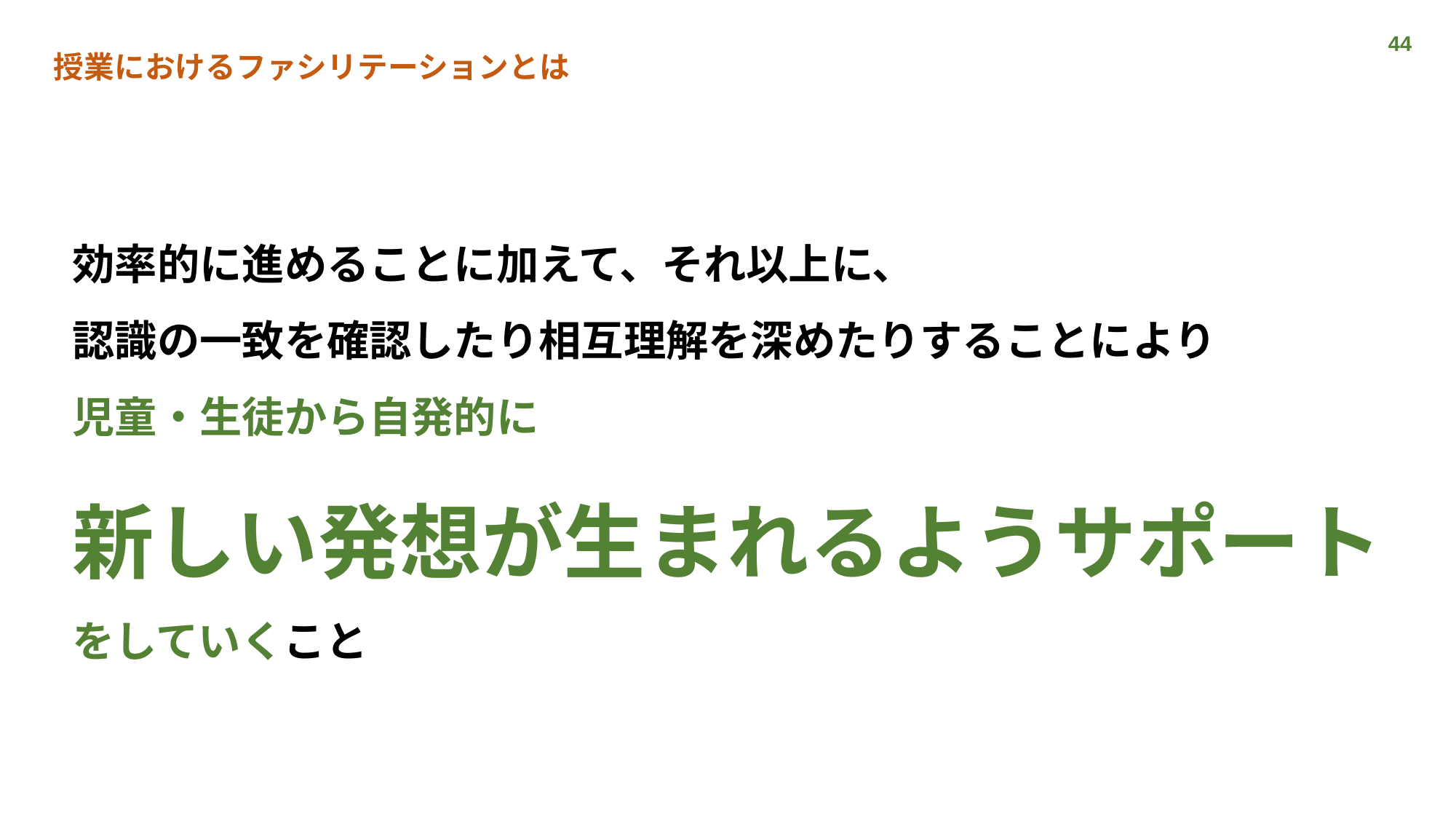

44
授業におけるファシリテーションとは
効率的に進めることに加えて、それ以上に、
認識の一致を確認したり相互理解を深めたりすることにより
児童・生徒から自発的に
新しい発想が生まれるようサポート
をしていくこと